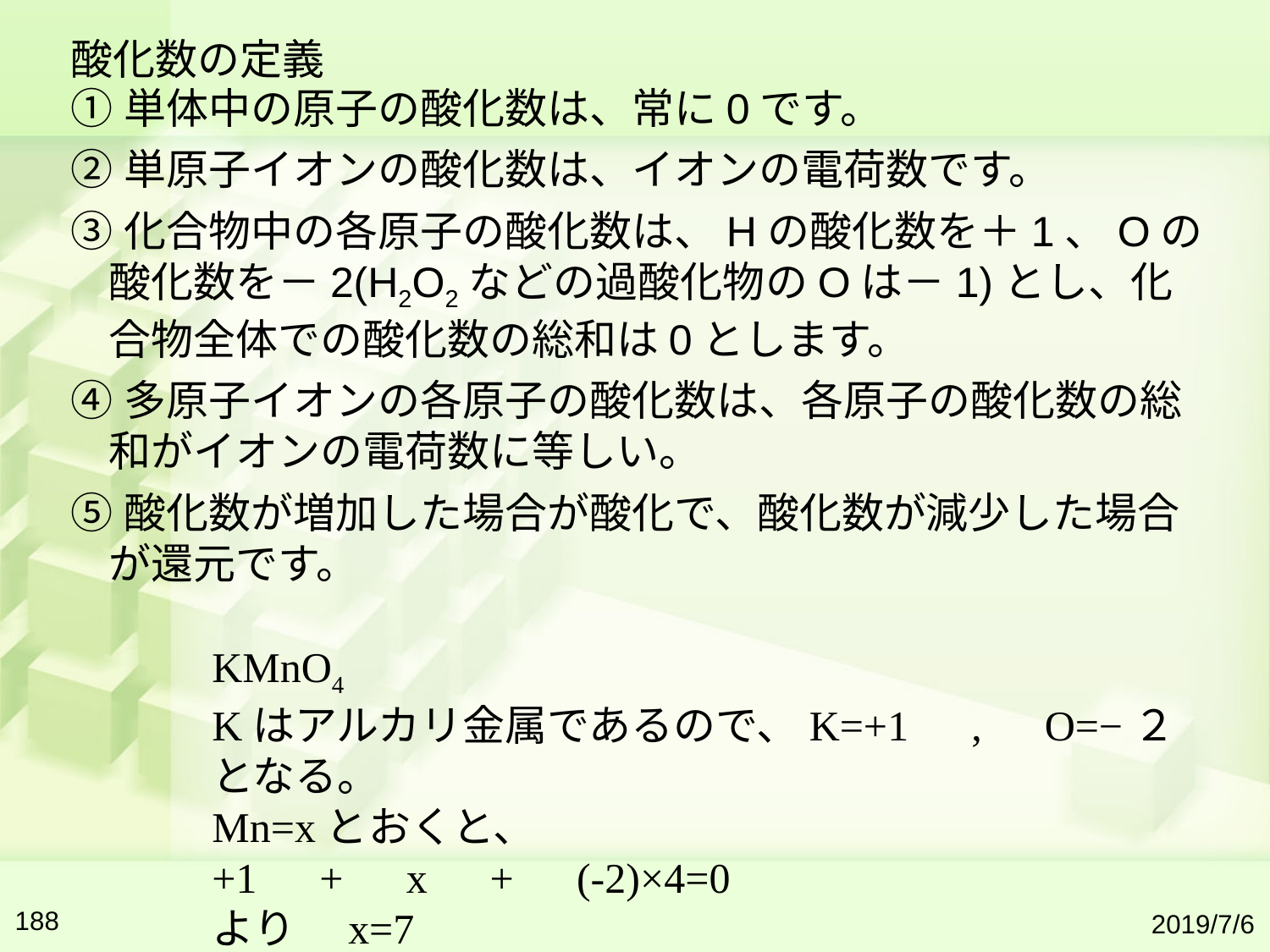

酸化数の定義
①単体中の原子の酸化数は、常に0です。
②単原子イオンの酸化数は、イオンの電荷数です。
③化合物中の各原子の酸化数は、Hの酸化数を＋1、Oの酸化数を－2(H2O2などの過酸化物のOは－1)とし、化合物全体での酸化数の総和は0とします。
④多原子イオンの各原子の酸化数は、各原子の酸化数の総和がイオンの電荷数に等しい。
⑤酸化数が増加した場合が酸化で、酸化数が減少した場合が還元です。
KMnO4
Kはアルカリ金属であるので、K=+1　,　O=−２となる。
Mn=xとおくと、
+1　+　x　+　(-2)×4=0
より　x=7

188
2019/7/6